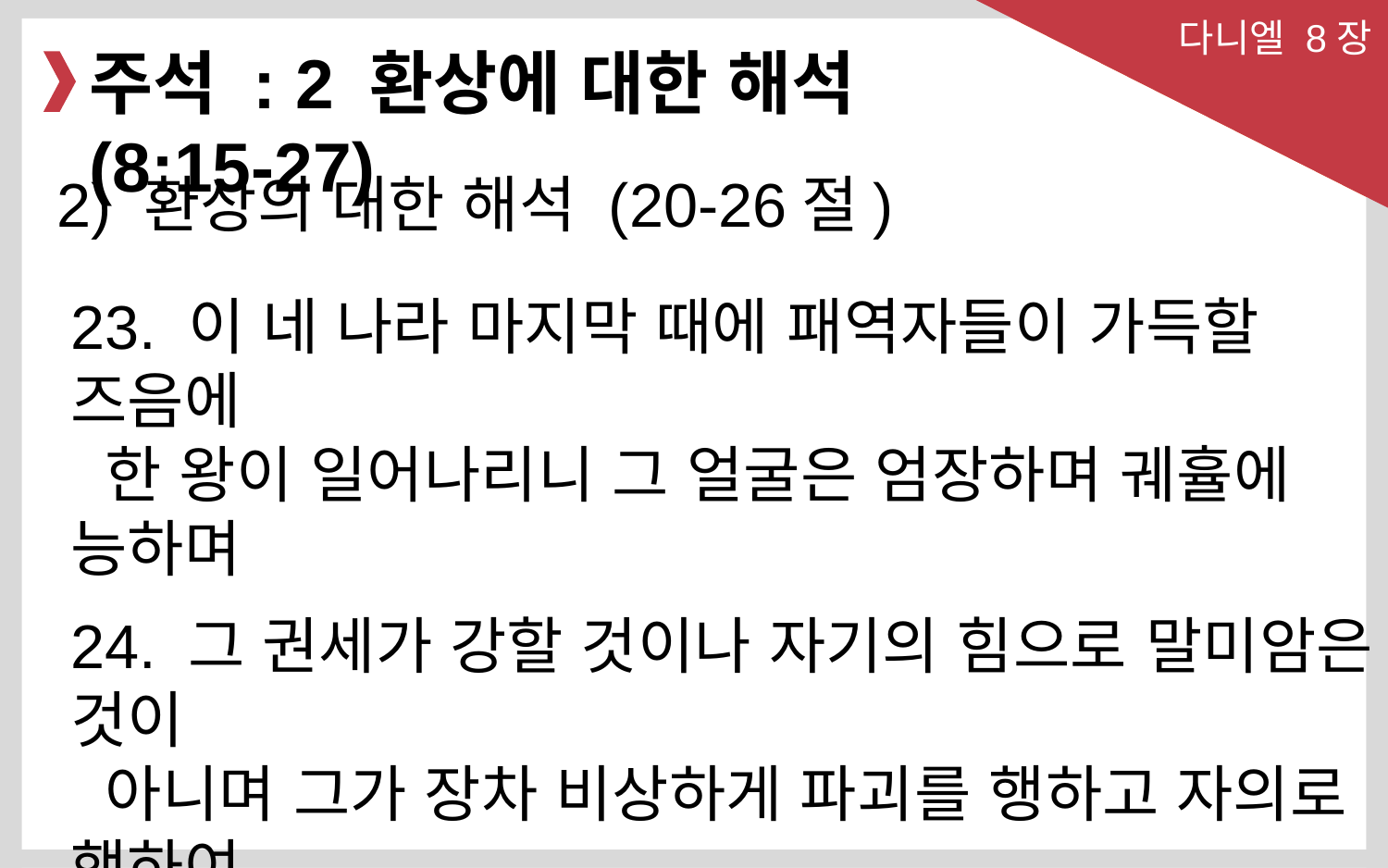

다니엘 8장
주석 : 2 환상에 대한 해석 (8:15-27)

2) 환상의 대한 해석 (20-26절)
23. 이 네 나라 마지막 때에 패역자들이 가득할 즈음에
  한 왕이 일어나리니 그 얼굴은 엄장하며 궤휼에 능하며
24. 그 권세가 강할 것이나 자기의 힘으로 말미암은 것이
  아니며 그가 장차 비상하게 파괴를 행하고 자의로 행하여
  형통하며 강한 자들과 거룩한 백성을 멸하리라